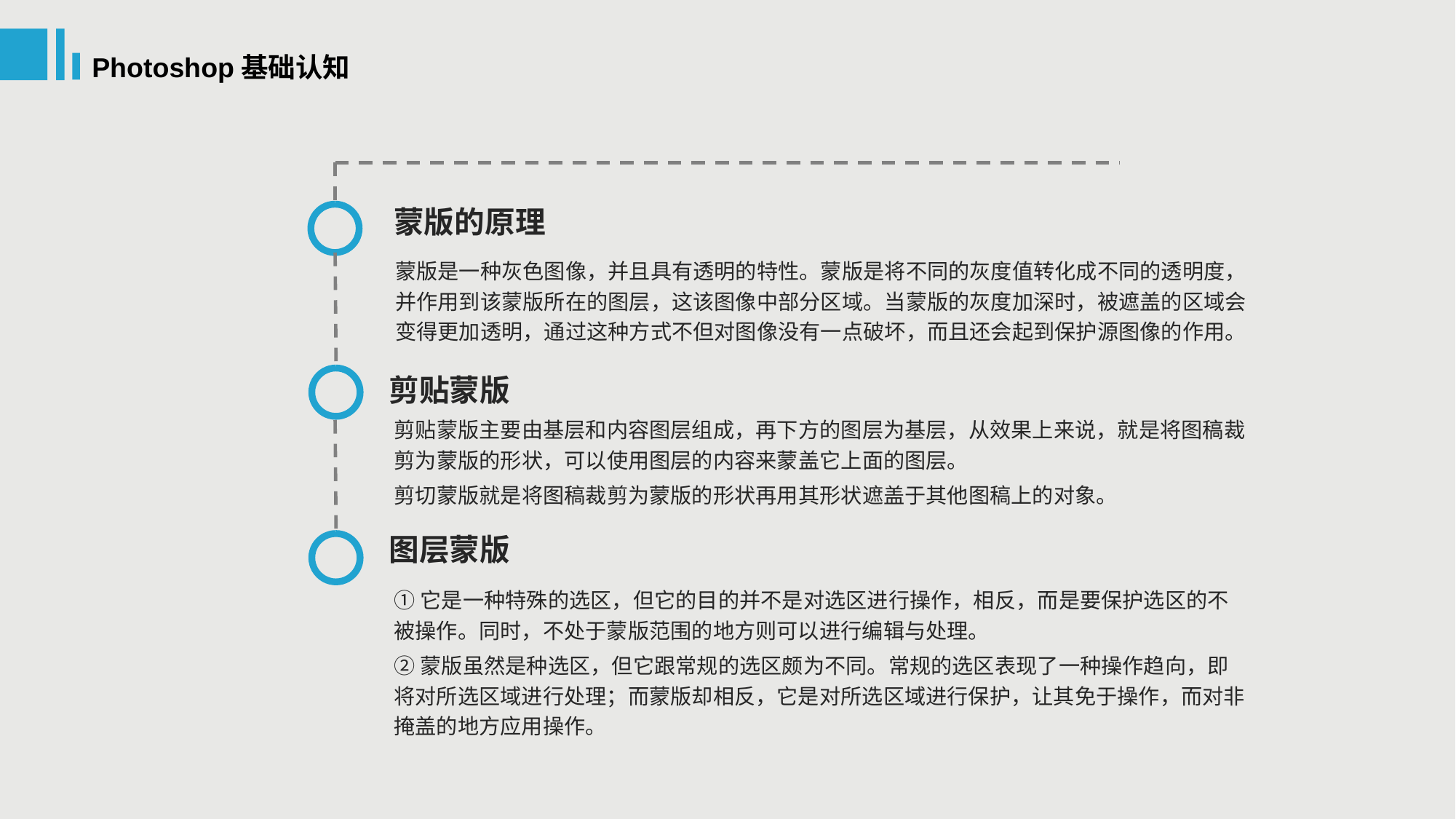

Photoshop基础认知
蒙版的原理

蒙版是一种灰色图像，并且具有透明的特性。蒙版是将不同的灰度值转化成不同的透明度，并作用到该蒙版所在的图层，这该图像中部分区域。当蒙版的灰度加深时，被遮盖的区域会变得更加透明，通过这种方式不但对图像没有一点破坏，而且还会起到保护源图像的作用。
剪贴蒙版

剪贴蒙版主要由基层和内容图层组成，再下方的图层为基层，从效果上来说，就是将图稿裁剪为蒙版的形状，可以使用图层的内容来蒙盖它上面的图层。
剪切蒙版就是将图稿裁剪为蒙版的形状再用其形状遮盖于其他图稿上的对象。
图层蒙版

①它是一种特殊的选区，但它的目的并不是对选区进行操作，相反，而是要保护选区的不被操作。同时，不处于蒙版范围的地方则可以进行编辑与处理。
②蒙版虽然是种选区，但它跟常规的选区颇为不同。常规的选区表现了一种操作趋向，即将对所选区域进行处理；而蒙版却相反，它是对所选区域进行保护，让其免于操作，而对非掩盖的地方应用操作。